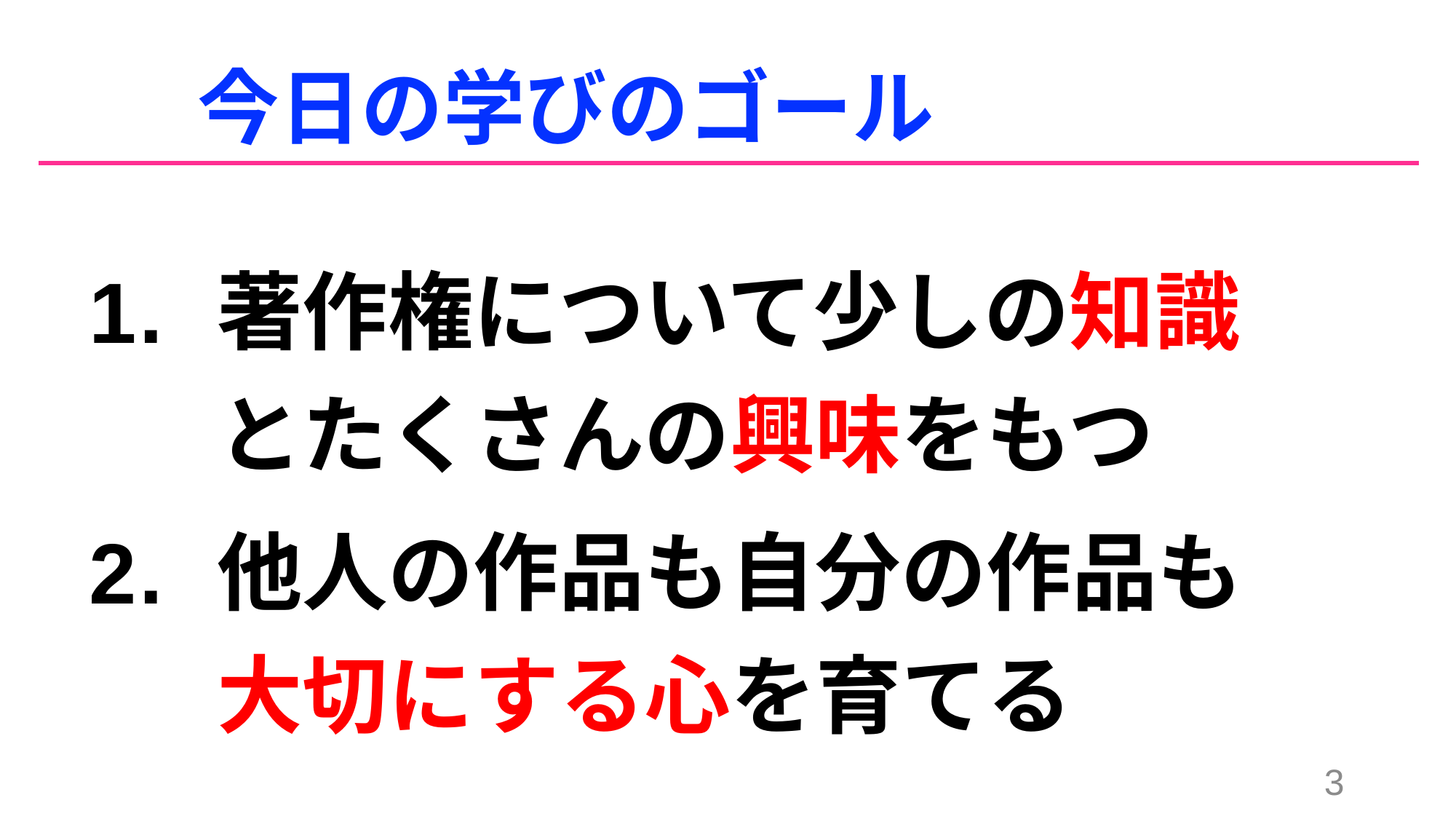

# 今日の学びのゴール
著作権について少しの知識とたくさんの興味をもつ
他人の作品も自分の作品も大切にする心を育てる
3